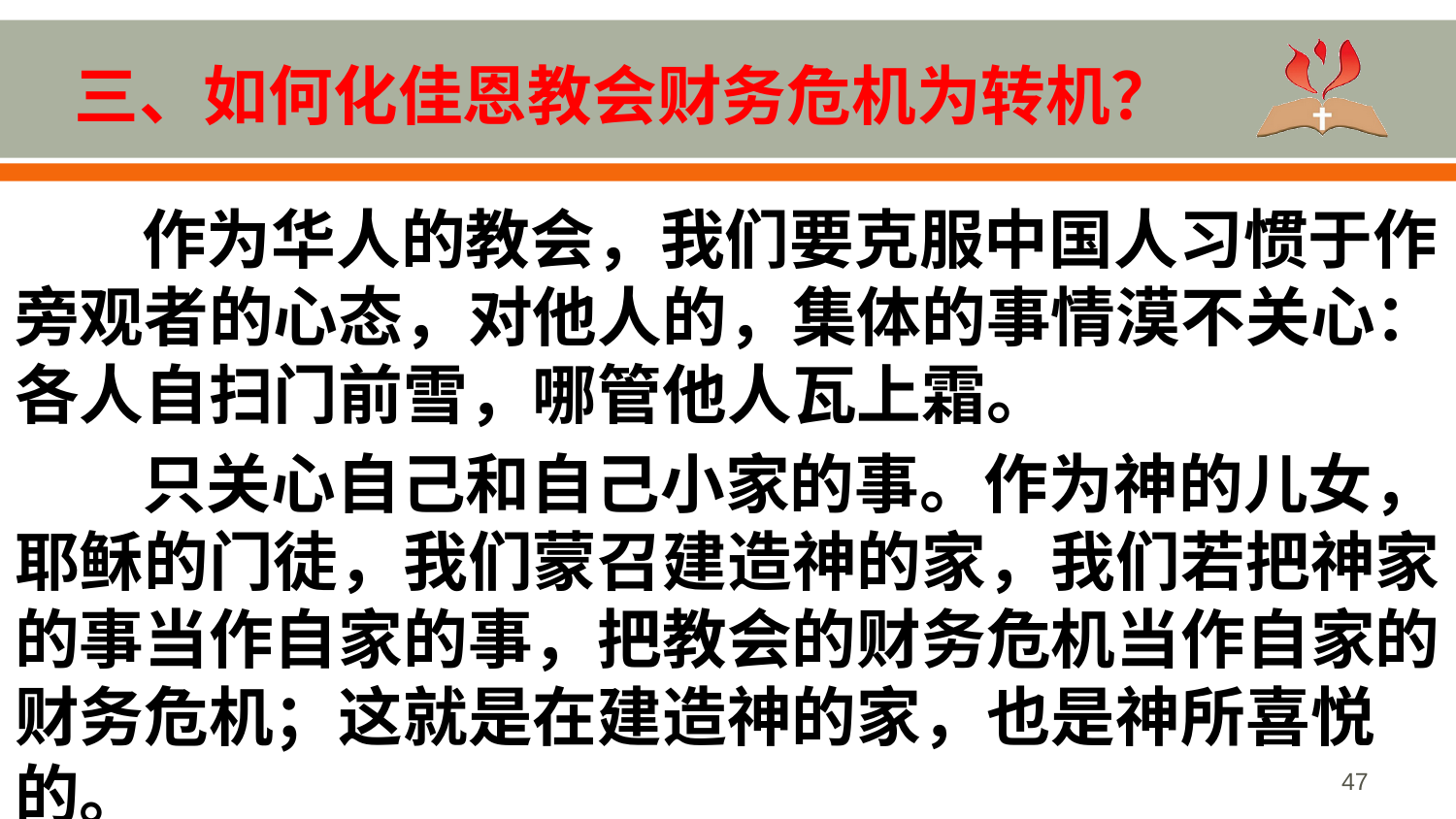

# 三、如何化佳恩教会财务危机为转机？
作为华人的教会，我们要克服中国人习惯于作旁观者的心态，对他人的，集体的事情漠不关心：各人自扫门前雪，哪管他人瓦上霜。
只关心自己和自己小家的事。作为神的儿女，耶稣的门徒，我们蒙召建造神的家，我们若把神家的事当作自家的事，把教会的财务危机当作自家的财务危机；这就是在建造神的家，也是神所喜悦的。

47